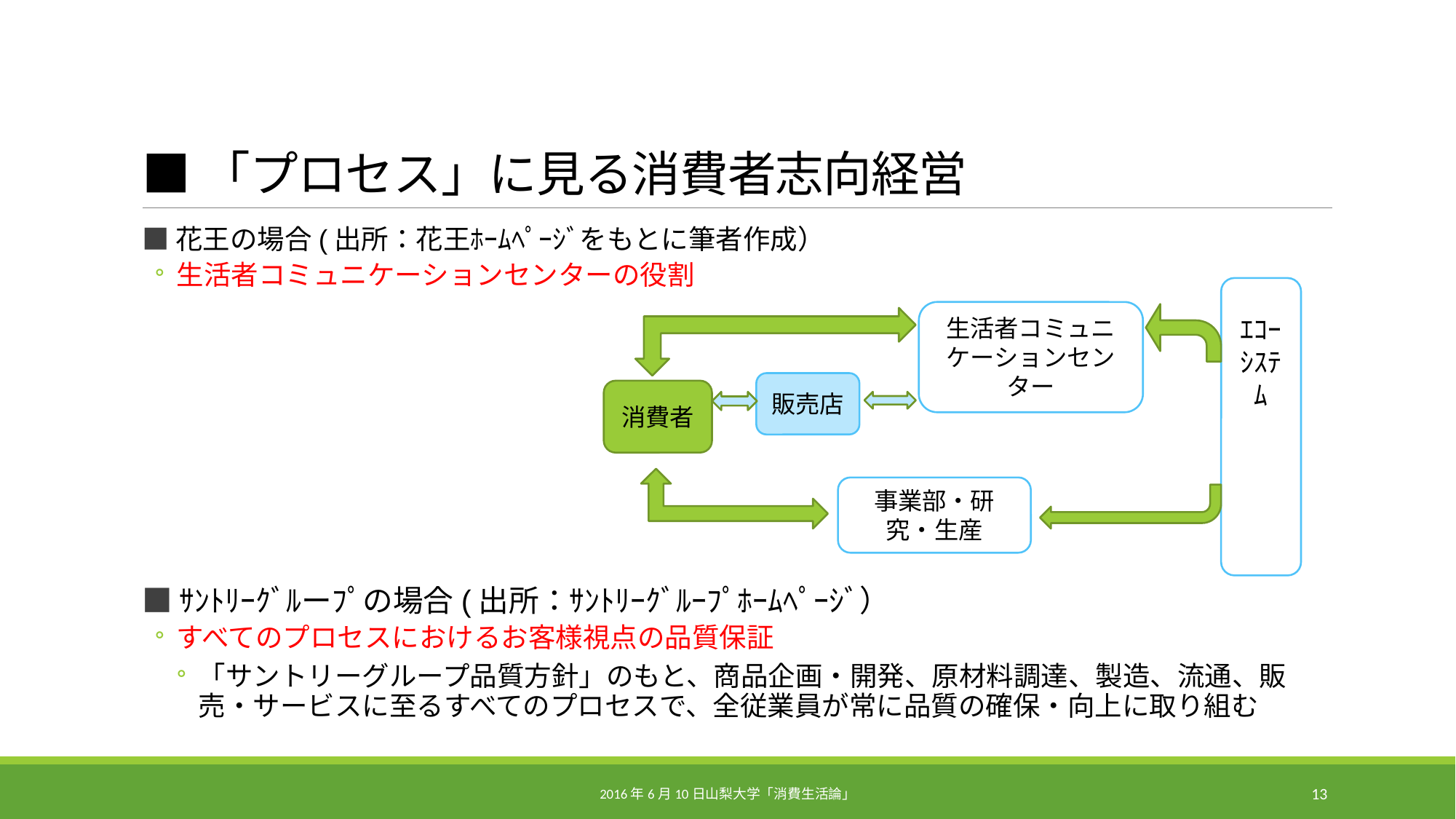

# ■「プロセス」に見る消費者志向経営
■花王の場合(出所：花王ﾎｰﾑﾍﾟｰｼﾞをもとに筆者作成）
生活者コミュニケーションセンターの役割

■ｻﾝﾄﾘｰｸﾞﾙーﾌﾟの場合(出所：ｻﾝﾄﾘｰｸﾞﾙｰﾌﾟﾎｰﾑﾍﾟｰｼﾞ）
すべてのプロセスにおけるお客様視点の品質保証
「サントリーグループ品質方針」のもと、商品企画・開発、原材料調達、製造、流通、販売・サービスに至るすべてのプロセスで、全従業員が常に品質の確保・向上に取り組む

ｴｺｰｼｽﾃﾑ

生活者コミュニケーションセンター

販売店
消費者

事業部・研究・生産

2016年6月10日山梨大学「消費生活論」
13